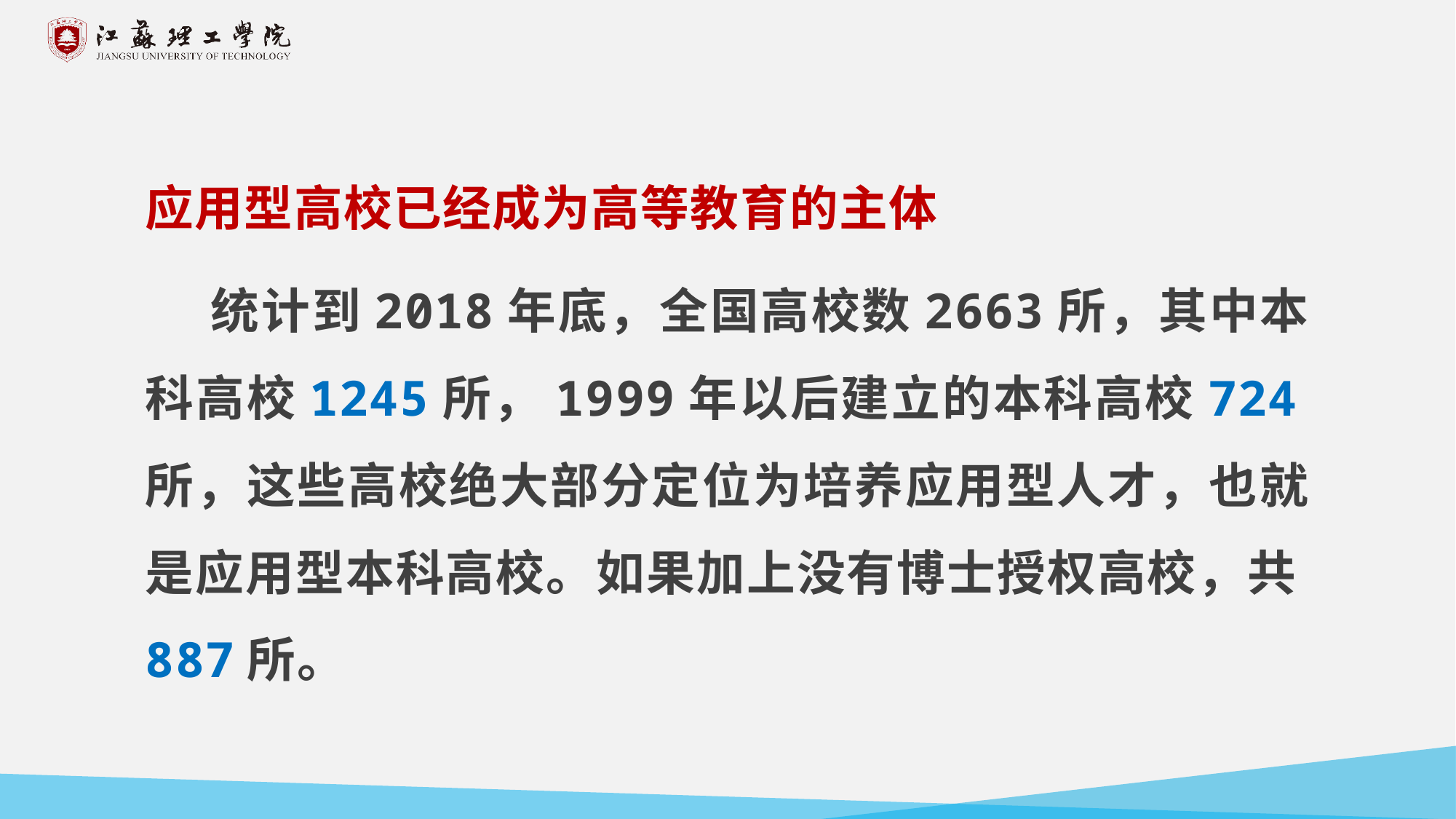

应用型高校已经成为高等教育的主体
    统计到2018年底，全国高校数2663所，其中本科高校1245所，1999年以后建立的本科高校724所，这些高校绝大部分定位为培养应用型人才，也就是应用型本科高校。如果加上没有博士授权高校，共887所。